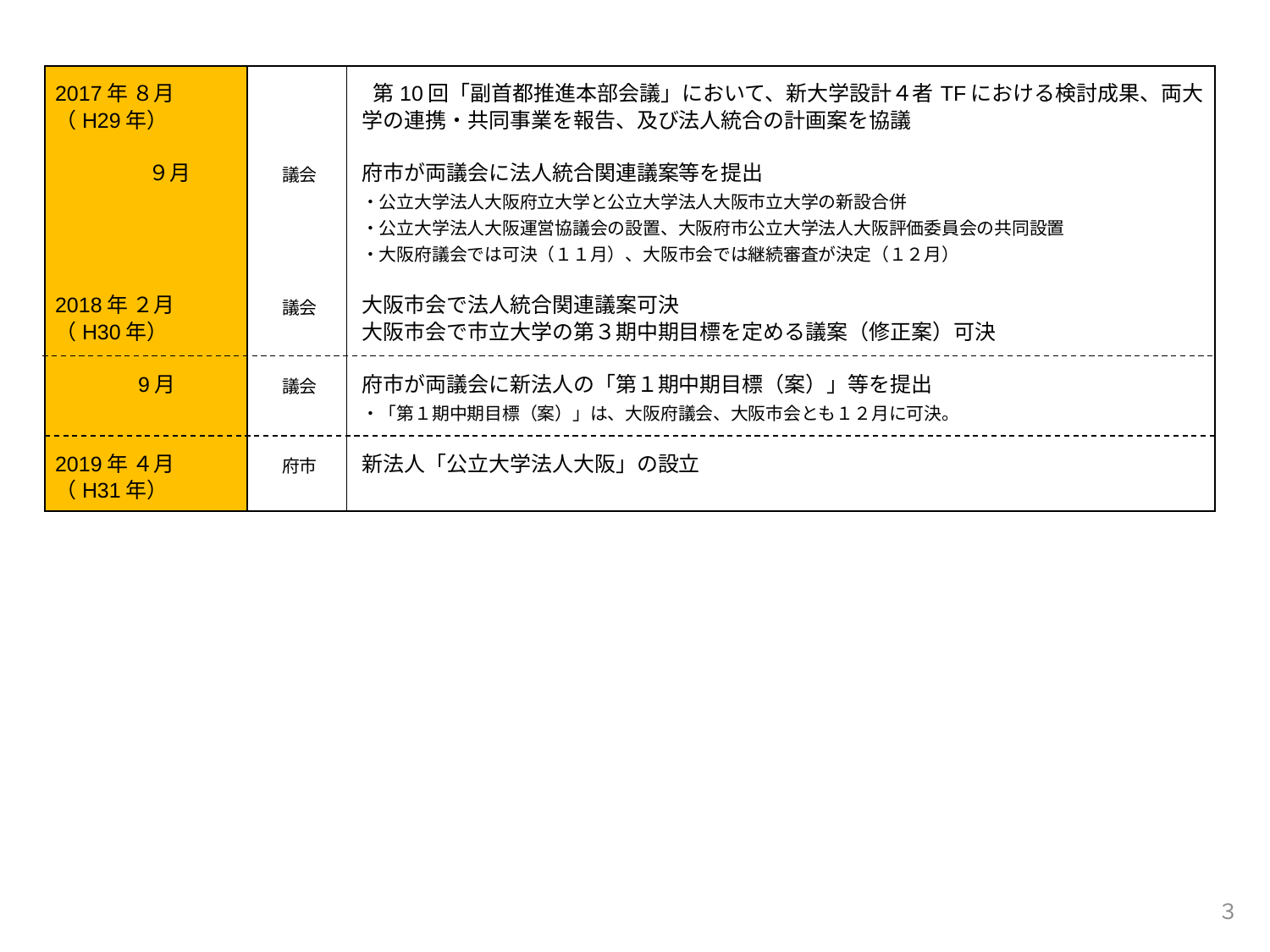

| 2017年 ８月 （H29年） 　　 　　　　 ９月 2018年 ２月 （H30年） 　 9月 2019年 ４月 （H31年） | 議会 議会 議会 府市 | 第10回「副首都推進本部会議」において、新大学設計４者TFにおける検討成果、両大学の連携・共同事業を報告、及び法人統合の計画案を協議 府市が両議会に法人統合関連議案等を提出 ・公立大学法人大阪府立大学と公立大学法人大阪市立大学の新設合併 ・公立大学法人大阪運営協議会の設置、大阪府市公立大学法人大阪評価委員会の共同設置 ・大阪府議会では可決（１１月）、大阪市会では継続審査が決定（１２月） 大阪市会で法人統合関連議案可決 大阪市会で市立大学の第３期中期目標を定める議案（修正案）可決 府市が両議会に新法人の「第１期中期目標（案）」等を提出 ・「第１期中期目標（案）」は、大阪府議会、大阪市会とも１２月に可決。 新法人「公立大学法人大阪」の設立 |
| --- | --- | --- |
３